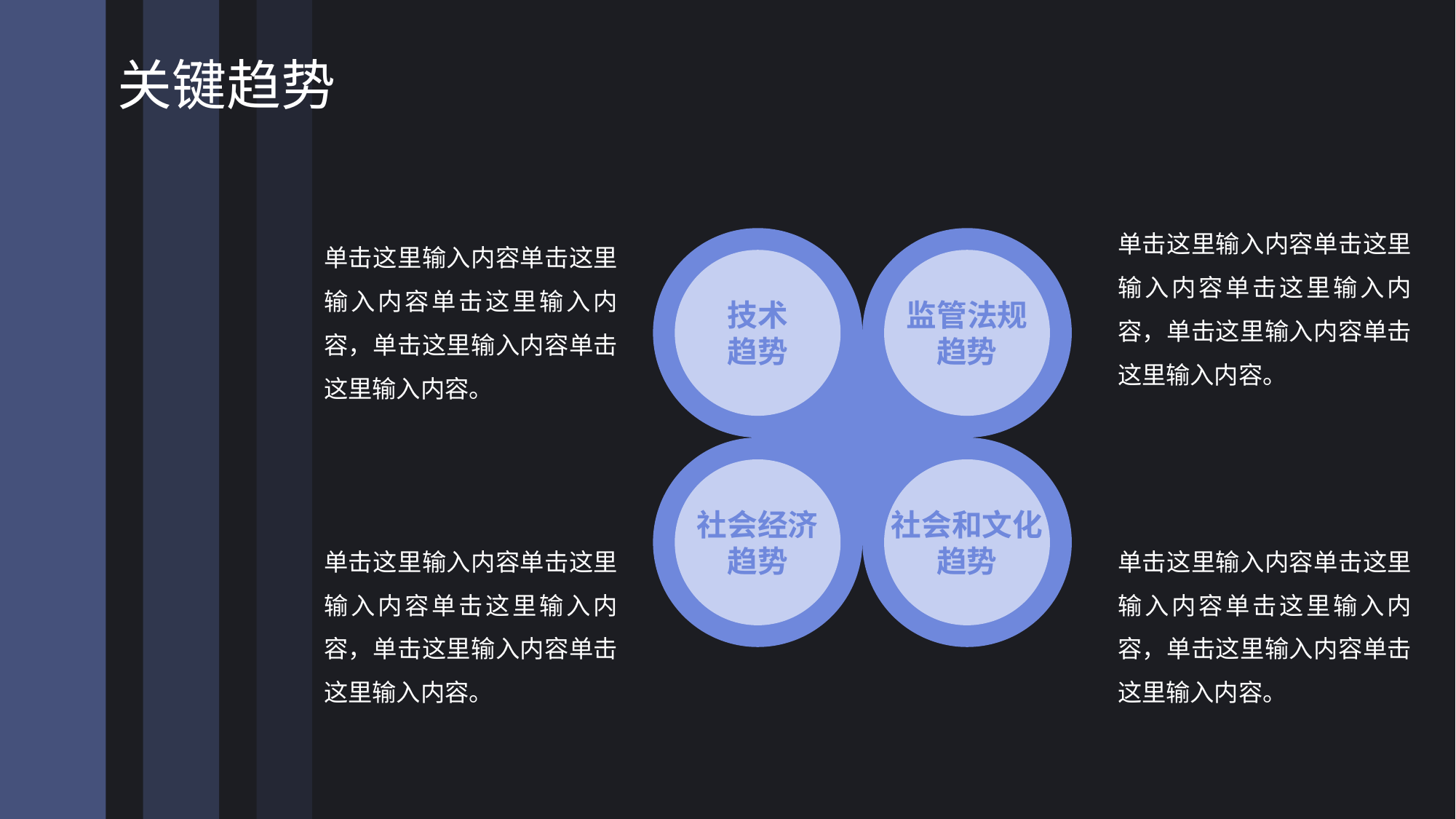

# 关键趋势
单击这里输入内容单击这里输入内容单击这里输入内容，单击这里输入内容单击这里输入内容。
单击这里输入内容单击这里输入内容单击这里输入内容，单击这里输入内容单击这里输入内容。

技术
趋势
监管法规
趋势

社会经济
趋势
社会和文化
趋势
单击这里输入内容单击这里输入内容单击这里输入内容，单击这里输入内容单击这里输入内容。
单击这里输入内容单击这里输入内容单击这里输入内容，单击这里输入内容单击这里输入内容。